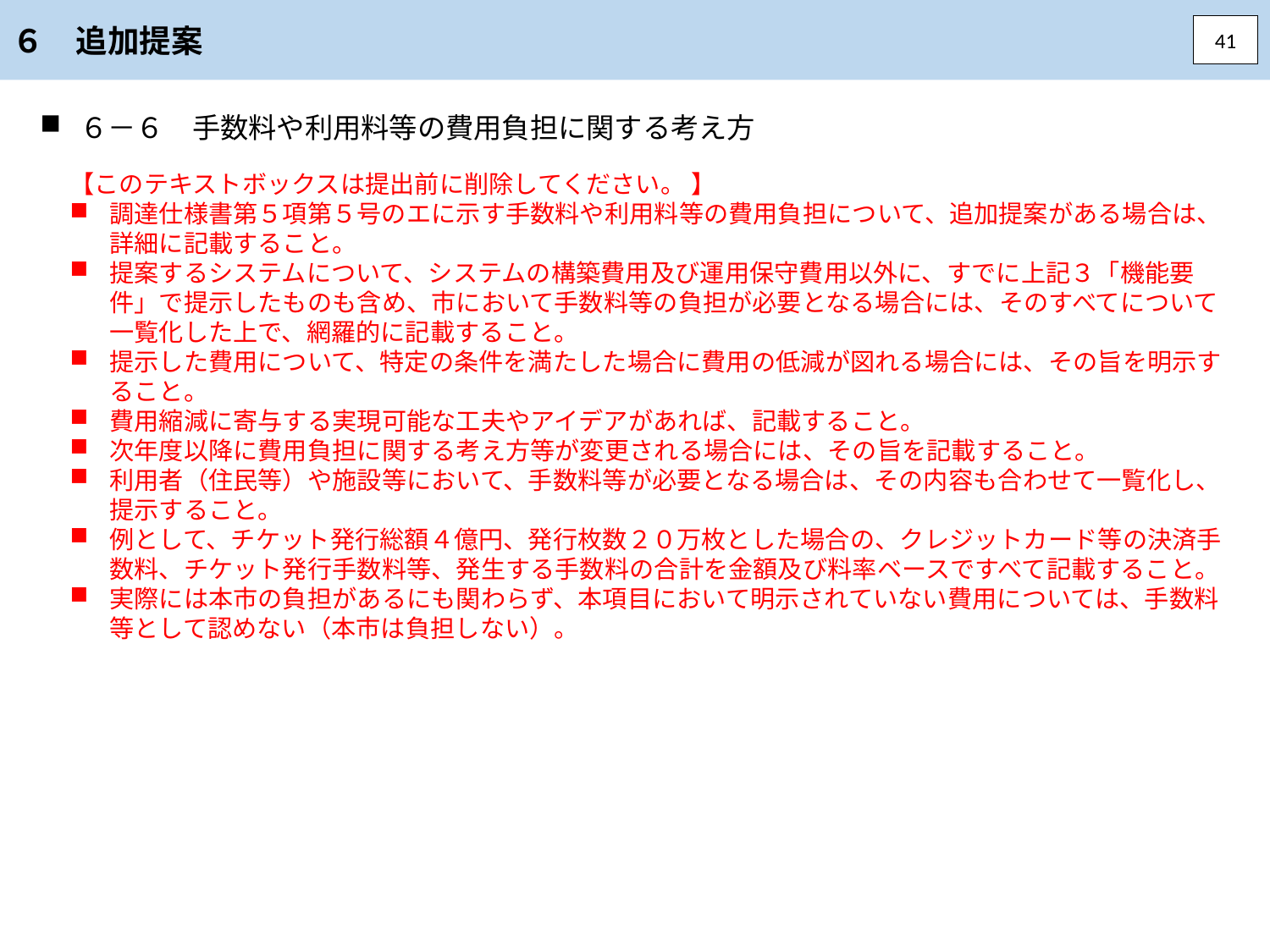

６　追加提案
41
６－６　手数料や利用料等の費用負担に関する考え方
【このテキストボックスは提出前に削除してください。 】
調達仕様書第５項第５号のエに示す手数料や利用料等の費用負担について、追加提案がある場合は、詳細に記載すること。
提案するシステムについて、システムの構築費用及び運用保守費用以外に、すでに上記３「機能要件」で提示したものも含め、市において手数料等の負担が必要となる場合には、そのすべてについて一覧化した上で、網羅的に記載すること。
提示した費用について、特定の条件を満たした場合に費用の低減が図れる場合には、その旨を明示すること。
費用縮減に寄与する実現可能な工夫やアイデアがあれば、記載すること。
次年度以降に費用負担に関する考え方等が変更される場合には、その旨を記載すること。
利用者（住民等）や施設等において、手数料等が必要となる場合は、その内容も合わせて一覧化し、提示すること。
例として、チケット発行総額４億円、発行枚数２０万枚とした場合の、クレジットカード等の決済手数料、チケット発行手数料等、発生する手数料の合計を金額及び料率ベースですべて記載すること。
実際には本市の負担があるにも関わらず、本項目において明示されていない費用については、手数料等として認めない（本市は負担しない）。